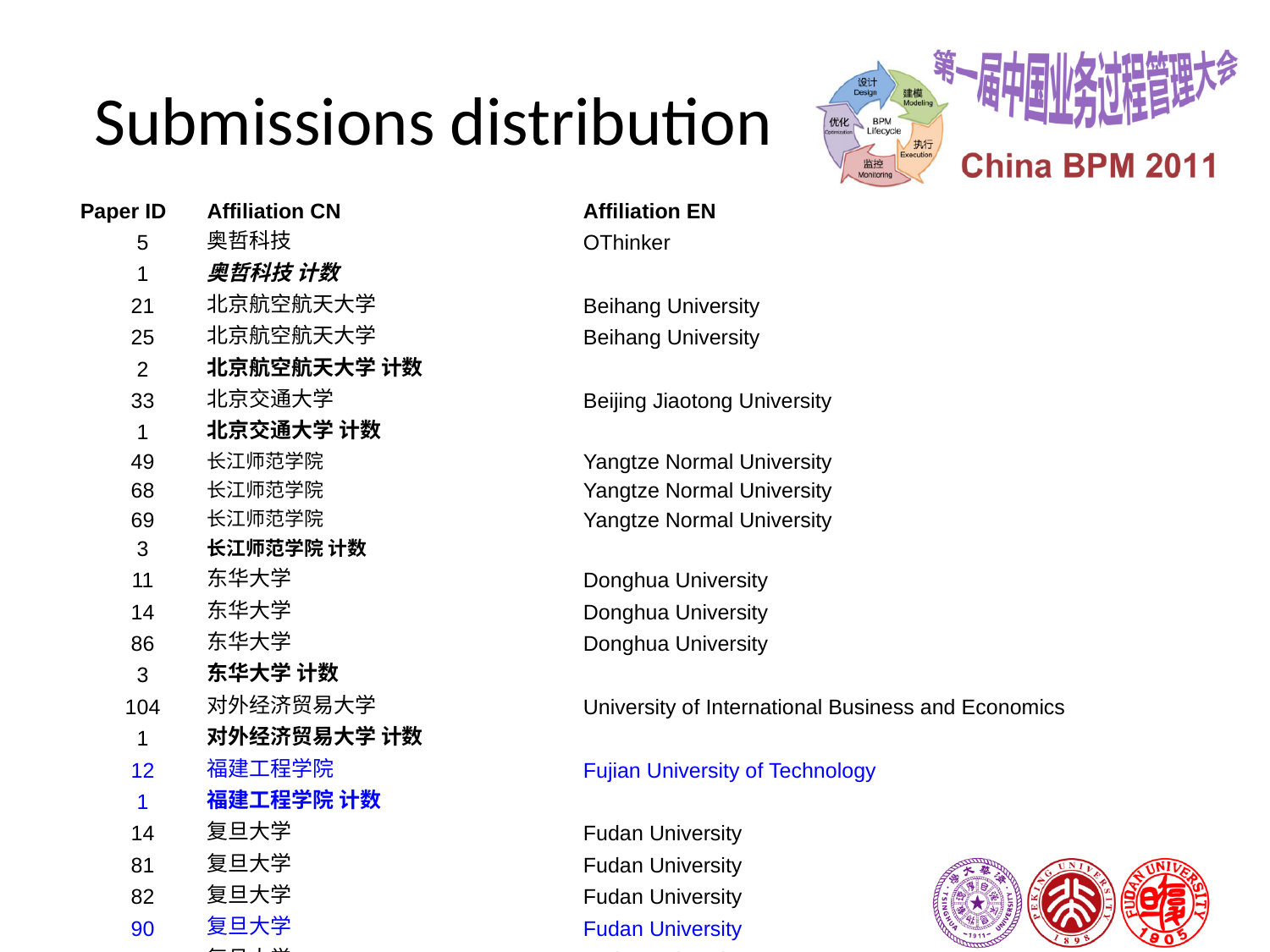

# Submissions distribution
| Paper ID | Affiliation CN | Affiliation EN |
| --- | --- | --- |
| 5 | 奥哲科技 | OThinker |
| 1 | 奥哲科技 计数 |  |
| 21 | 北京航空航天大学 | Beihang University |
| 25 | 北京航空航天大学 | Beihang University |
| 2 | 北京航空航天大学 计数 |  |
| 33 | 北京交通大学 | Beijing Jiaotong University |
| 1 | 北京交通大学 计数 |  |
| 49 | 长江师范学院 | Yangtze Normal University |
| 68 | 长江师范学院 | Yangtze Normal University |
| 69 | 长江师范学院 | Yangtze Normal University |
| 3 | 长江师范学院 计数 |  |
| 11 | 东华大学 | Donghua University |
| 14 | 东华大学 | Donghua University |
| 86 | 东华大学 | Donghua University |
| 3 | 东华大学 计数 |  |
| 104 | 对外经济贸易大学 | University of International Business and Economics |
| 1 | 对外经济贸易大学 计数 |  |
| 12 | 福建工程学院 | Fujian University of Technology |
| 1 | 福建工程学院 计数 |  |
| 14 | 复旦大学 | Fudan University |
| 81 | 复旦大学 | Fudan University |
| 82 | 复旦大学 | Fudan University |
| 90 | 复旦大学 | Fudan University |
| 94 | 复旦大学 | Fudan University |
| 5 | 复旦大学 计数 |  |